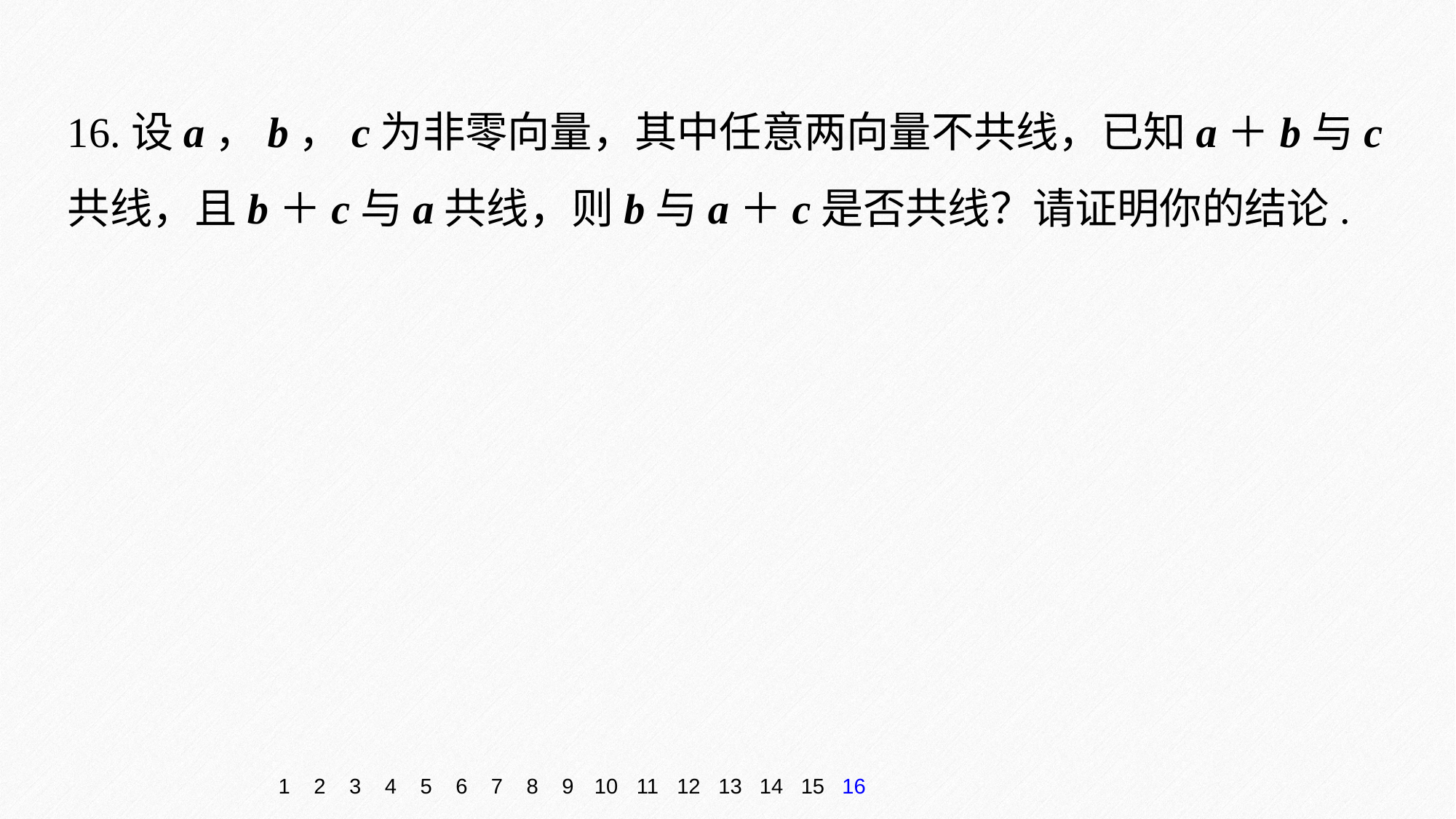

16.设a，b，c为非零向量，其中任意两向量不共线，已知a＋b与c共线，且b＋c与a共线，则b与a＋c是否共线？请证明你的结论.
1
2
3
4
5
6
7
8
9
10
11
12
13
14
15
16